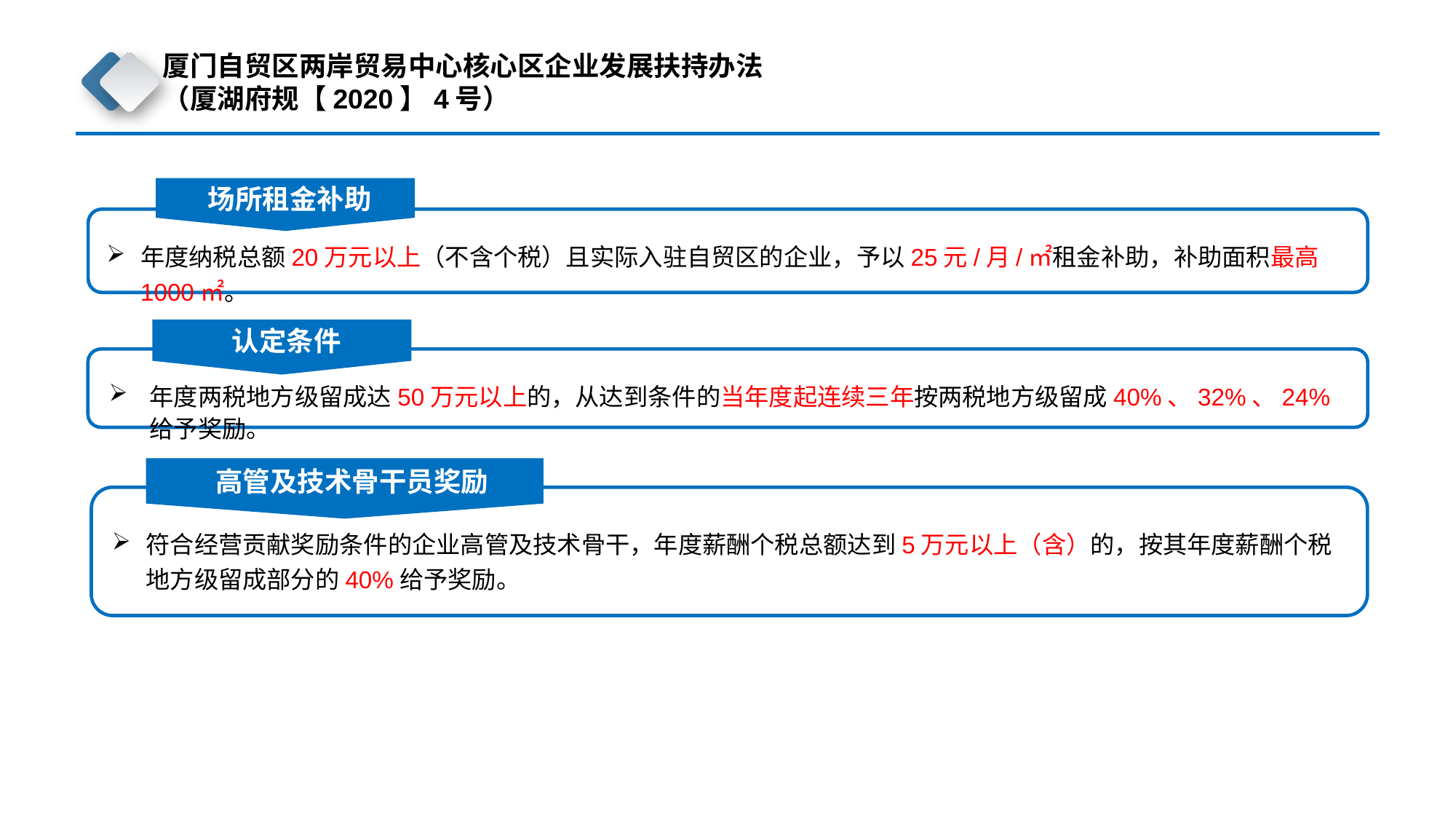

厦门自贸区两岸贸易中心核心区企业发展扶持办法
（厦湖府规【2020】4号）
场所租金补助

年度纳税总额20万元以上（不含个税）且实际入驻自贸区的企业，予以25元/月/㎡租金补助，补助面积最高1000㎡。

认定条件

年度两税地方级留成达50万元以上的，从达到条件的当年度起连续三年按两税地方级留成40%、32%、24%给予奖励。

高管及技术骨干员奖励

符合经营贡献奖励条件的企业高管及技术骨干，年度薪酬个税总额达到5万元以上（含）的，按其年度薪酬个税地方级留成部分的40%给予奖励。